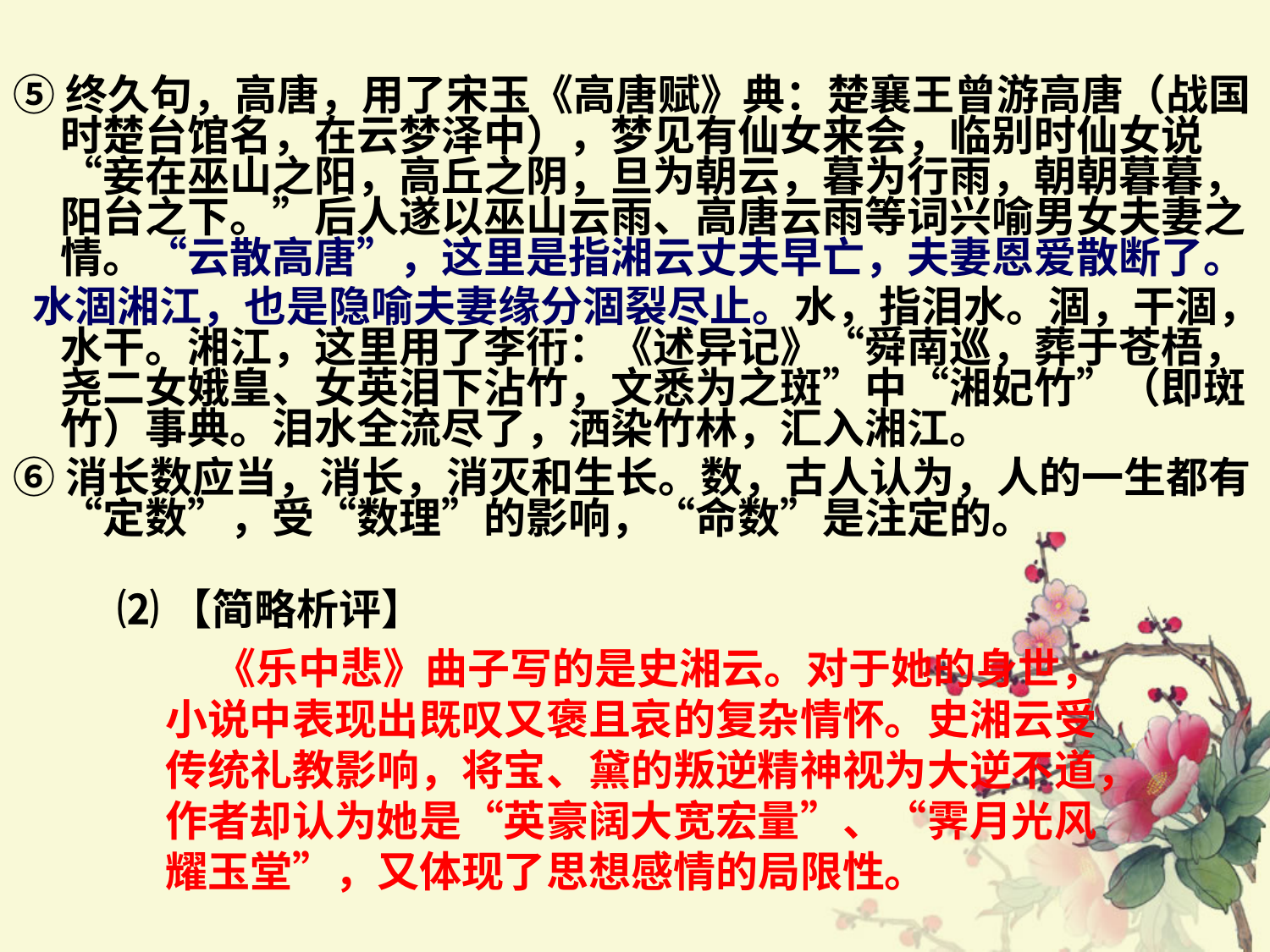

⑤终久句，高唐，用了宋玉《高唐赋》典：楚襄王曾游高唐（战国时楚台馆名，在云梦泽中），梦见有仙女来会，临别时仙女说“妾在巫山之阳，高丘之阴，旦为朝云，暮为行雨，朝朝暮暮，阳台之下。”后人遂以巫山云雨、高唐云雨等词兴喻男女夫妻之情。“云散高唐”，这里是指湘云丈夫早亡，夫妻恩爱散断了。
 水涸湘江，也是隐喻夫妻缘分涸裂尽止。水，指泪水。涸，干涸，水干。湘江，这里用了李衎：《述异记》“舜南巡，葬于苍梧，尧二女娥皇、女英泪下沾竹，文悉为之斑”中“湘妃竹”（即斑竹）事典。泪水全流尽了，洒染竹林，汇入湘江。
⑥消长数应当，消长，消灭和生长。数，古人认为，人的一生都有“定数”，受“数理”的影响，“命数”是注定的。
⑵【简略析评】
         《乐中悲》曲子写的是史湘云。对于她的身世，小说中表现出既叹又褒且哀的复杂情怀。史湘云受传统礼教影响，将宝、黛的叛逆精神视为大逆不道，作者却认为她是“英豪阔大宽宏量”、“霁月光风耀玉堂”，又体现了思想感情的局限性。